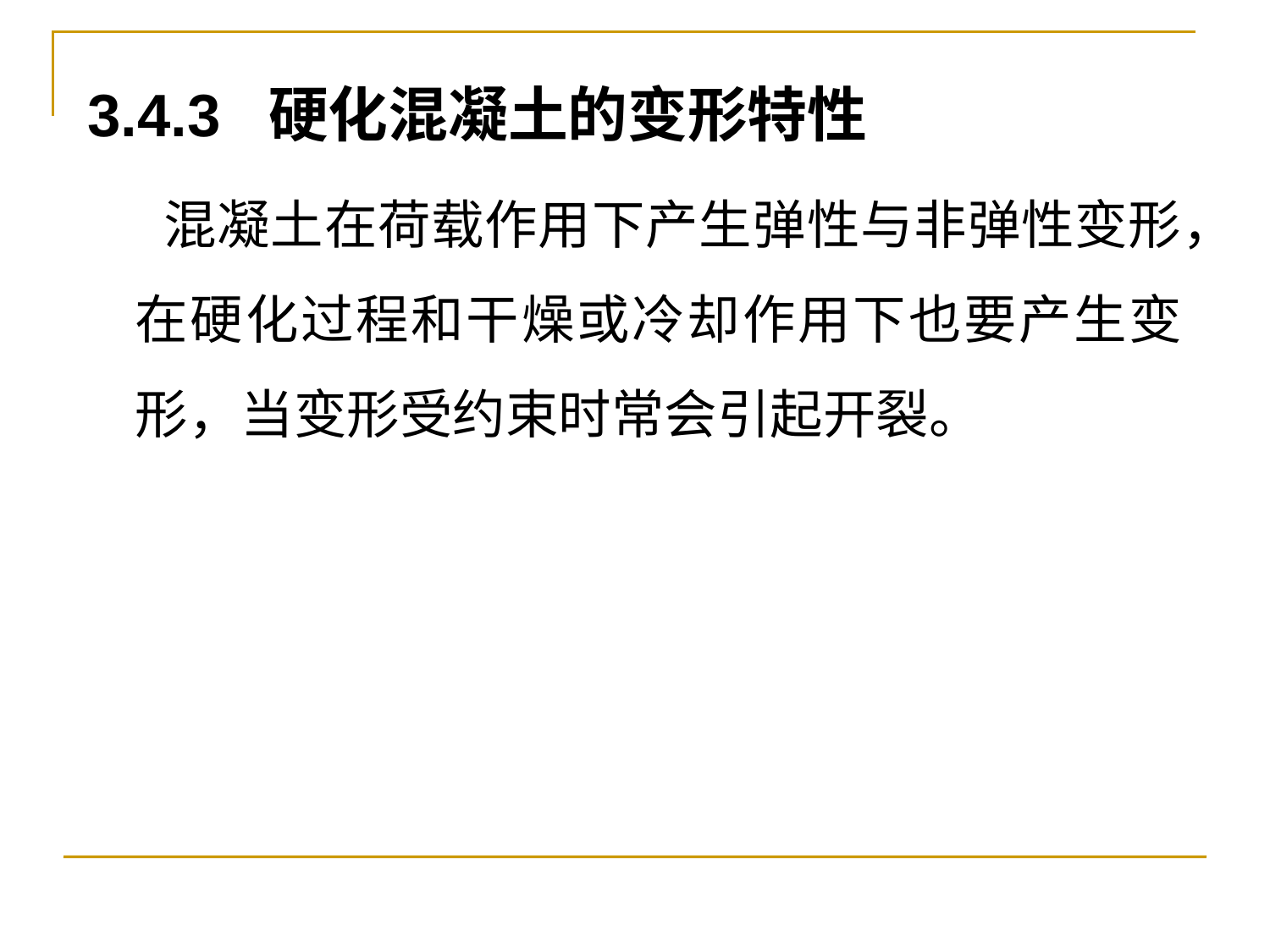

# 3.4.3  硬化混凝土的变形特性
     混凝土在荷载作用下产生弹性与非弹性变形，在硬化过程和干燥或冷却作用下也要产生变形，当变形受约束时常会引起开裂。